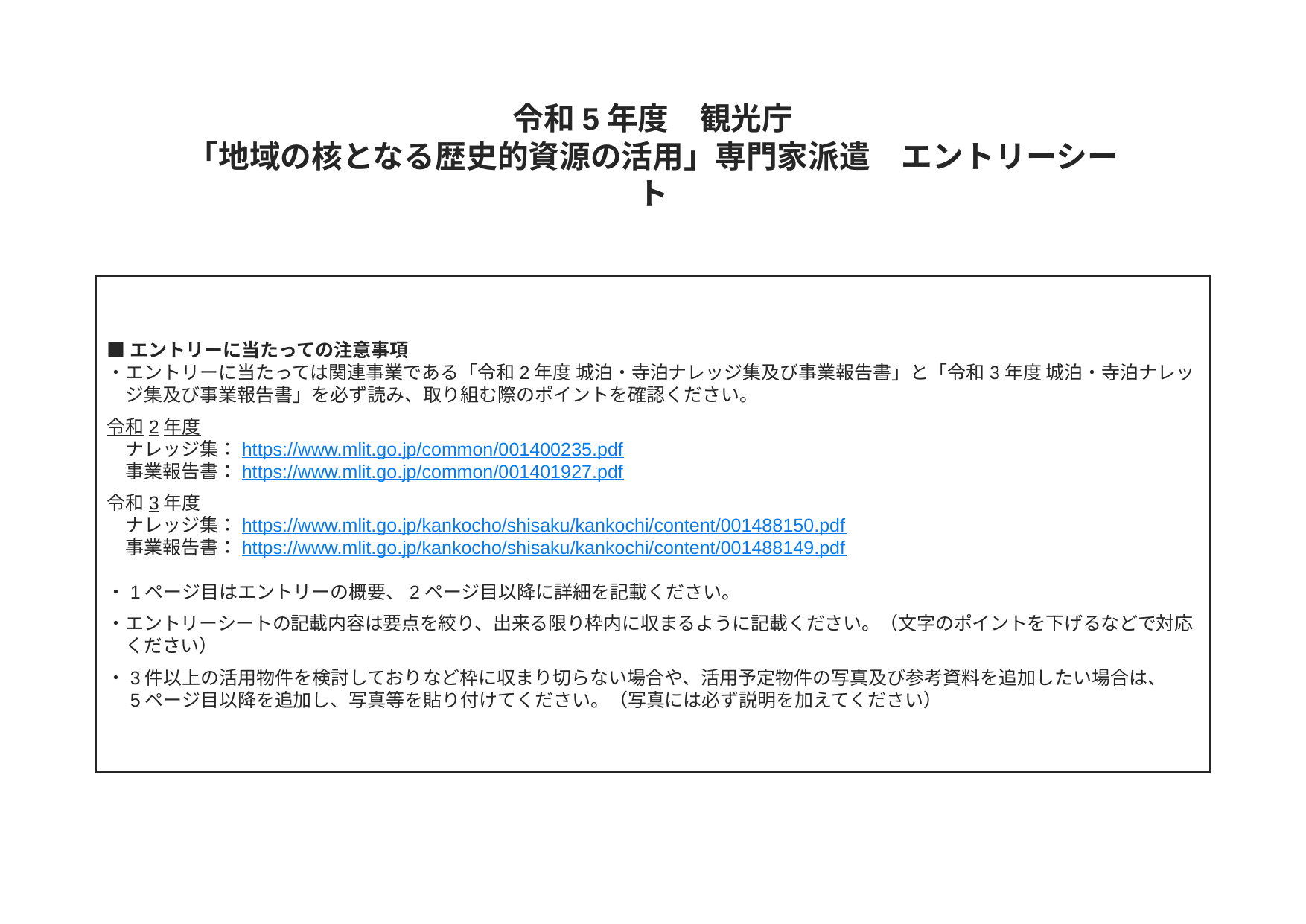

令和5年度　観光庁
「地域の核となる歴史的資源の活用」専門家派遣　エントリーシート
■エントリーに当たっての注意事項
・エントリーに当たっては関連事業である「令和2年度 城泊・寺泊ナレッジ集及び事業報告書」と「令和3年度 城泊・寺泊ナレッ
　ジ集及び事業報告書」を必ず読み、取り組む際のポイントを確認ください。
令和2年度
　ナレッジ集：https://www.mlit.go.jp/common/001400235.pdf
　事業報告書：https://www.mlit.go.jp/common/001401927.pdf
令和3年度
　ナレッジ集：https://www.mlit.go.jp/kankocho/shisaku/kankochi/content/001488150.pdf
　事業報告書：https://www.mlit.go.jp/kankocho/shisaku/kankochi/content/001488149.pdf

・1ページ目はエントリーの概要、2ページ目以降に詳細を記載ください。
・エントリーシートの記載内容は要点を絞り、出来る限り枠内に収まるように記載ください。（文字のポイントを下げるなどで対応
　ください）
・3件以上の活用物件を検討しておりなど枠に収まり切らない場合や、活用予定物件の写真及び参考資料を追加したい場合は、
　5ページ目以降を追加し、写真等を貼り付けてください。（写真には必ず説明を加えてください）